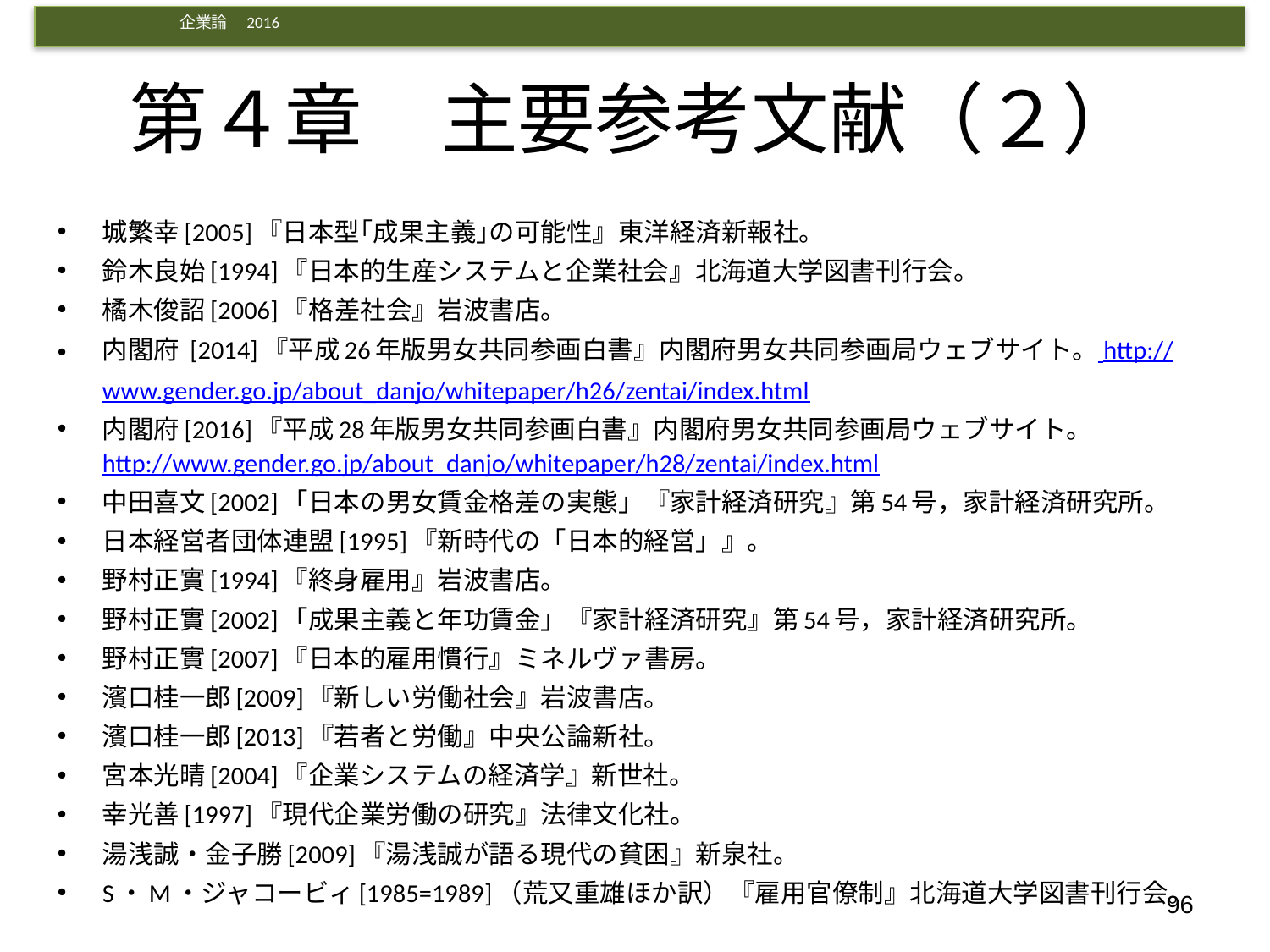

# 第４章　主要参考文献（２）
城繁幸[2005]『日本型｢成果主義｣の可能性』東洋経済新報社。
鈴木良始[1994]『日本的生産システムと企業社会』北海道大学図書刊行会。
橘木俊詔[2006]『格差社会』岩波書店。
内閣府 [2014]『平成26年版男女共同参画白書』内閣府男女共同参画局ウェブサイト。 http://www.gender.go.jp/about_danjo/whitepaper/h26/zentai/index.html
内閣府[2016]『平成28年版男女共同参画白書』内閣府男女共同参画局ウェブサイト。　http://www.gender.go.jp/about_danjo/whitepaper/h28/zentai/index.html
中田喜文[2002]「日本の男女賃金格差の実態」『家計経済研究』第54号，家計経済研究所。
日本経営者団体連盟[1995]『新時代の「日本的経営」』。
野村正實[1994]『終身雇用』岩波書店。
野村正實[2002]「成果主義と年功賃金」『家計経済研究』第54号，家計経済研究所。
野村正實[2007]『日本的雇用慣行』ミネルヴァ書房。
濱口桂一郎[2009]『新しい労働社会』岩波書店。
濱口桂一郎[2013]『若者と労働』中央公論新社。
宮本光晴[2004]『企業システムの経済学』新世社。
幸光善[1997]『現代企業労働の研究』法律文化社。
湯浅誠・金子勝[2009]『湯浅誠が語る現代の貧困』新泉社。
S・M・ジャコービィ[1985=1989]（荒又重雄ほか訳）『雇用官僚制』北海道大学図書刊行会。

96